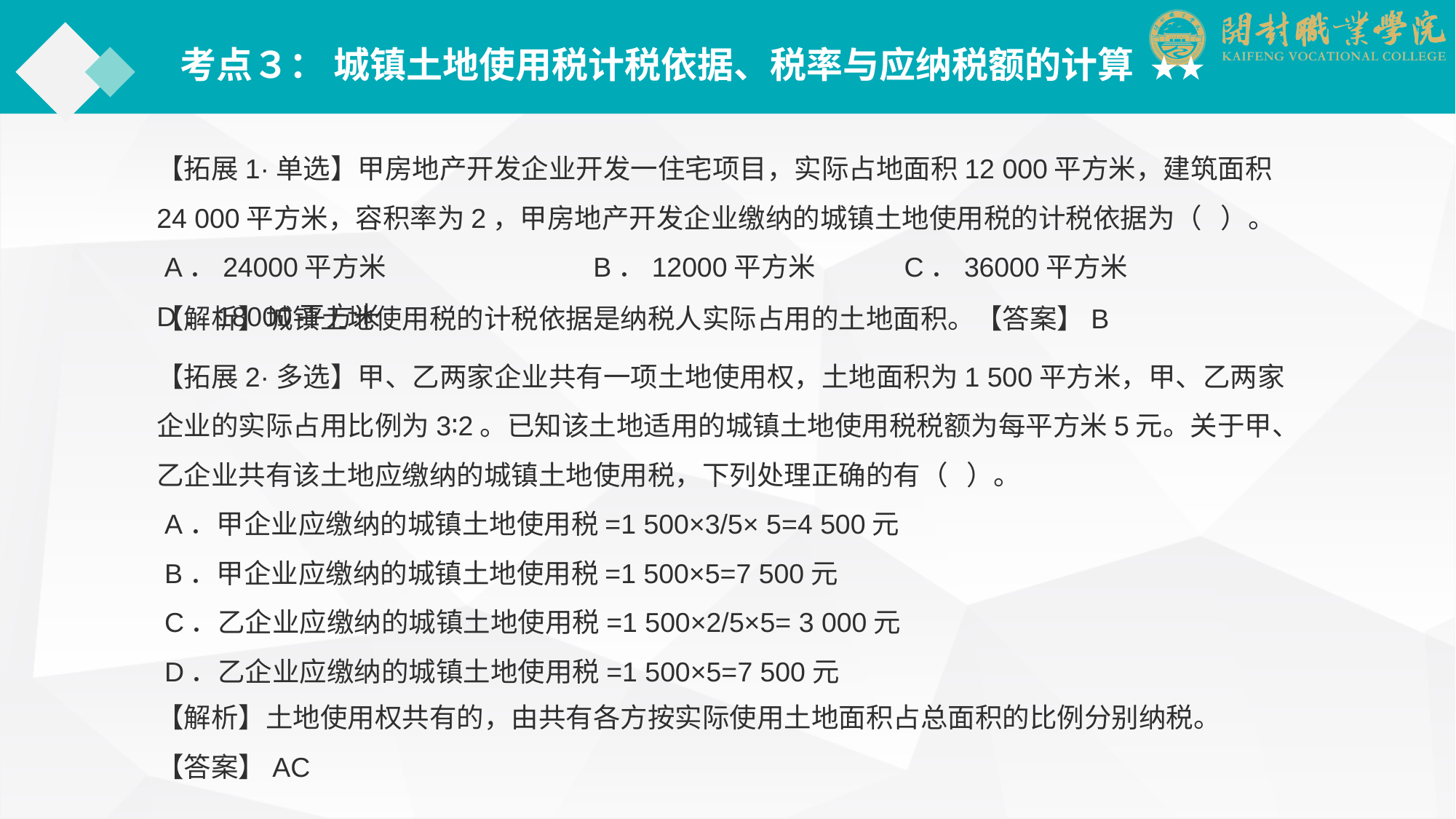

考点３： 城镇土地使用税计税依据、税率与应纳税额的计算  ★★
【拓展1·单选】甲房地产开发企业开发一住宅项目，实际占地面积12 000平方米，建筑面积24 000平方米，容积率为2，甲房地产开发企业缴纳的城镇土地使用税的计税依据为（   ）。
 A．24000平方米		B．12000平方米　　　C．36000平方米	　D．18000平方米
【解析】城镇土地使用税的计税依据是纳税人实际占用的土地面积。【答案】B
【拓展2·多选】甲、乙两家企业共有一项土地使用权，土地面积为1 500平方米，甲、乙两家企业的实际占用比例为3∶2。已知该土地适用的城镇土地使用税税额为每平方米5元。关于甲、乙企业共有该土地应缴纳的城镇土地使用税，下列处理正确的有（   ）。
 A．甲企业应缴纳的城镇土地使用税=1 500×3/5× 5=4 500元
 B．甲企业应缴纳的城镇土地使用税=1 500×5=7 500元
 C．乙企业应缴纳的城镇土地使用税=1 500×2/5×5= 3 000元
 D．乙企业应缴纳的城镇土地使用税=1 500×5=7 500元
【解析】土地使用权共有的，由共有各方按实际使用土地面积占总面积的比例分别纳税。
【答案】AC